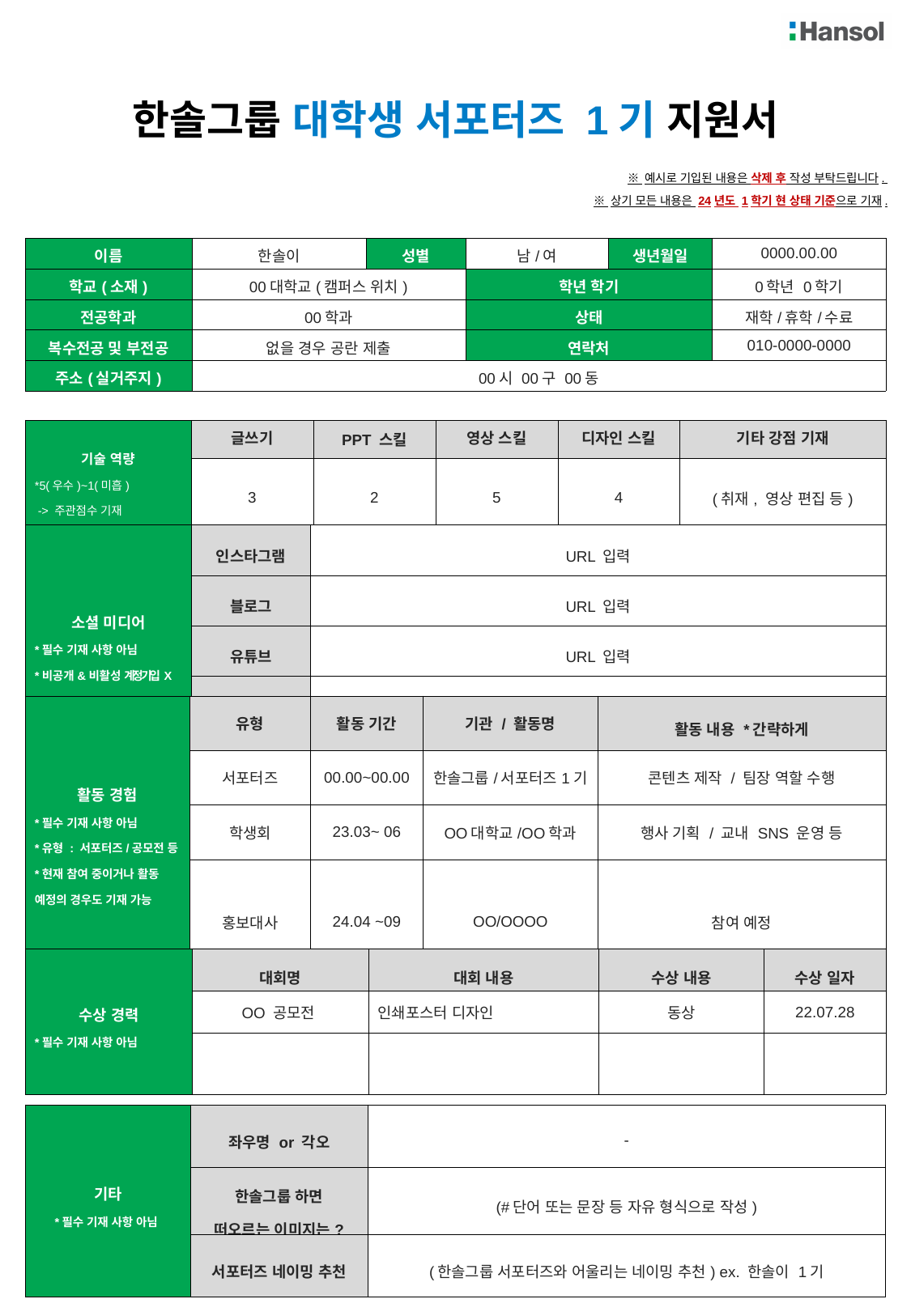

| 이름 | 한솔이 | 성별 | 남/여 | 생년월일 | 0000.00.00 |
| --- | --- | --- | --- | --- | --- |
| 학교(소재) | 00대학교(캠퍼스 위치) |  | 학년 학기 |  | 0학년 0학기 |
| 전공학과 | 00학과 |  | 상태 |  | 재학/휴학/수료 |
| 복수전공 및 부전공 | 없을 경우 공란 제출 |  | 연락처 |  | 010-0000-0000 |
| 주소(실거주지) | 00시 00구 00동 |  |  |  |  |
| 기술 역량 \*5(우수)~1(미흡) -> 주관점수 기재 | 글쓰기 | PPT 스킬 | 영상 스킬 | 디자인 스킬 | 기타 강점 기재 |
| --- | --- | --- | --- | --- | --- |
|  | 3 | 2 | 5 | 4 | (취재, 영상 편집 등) |
| 소셜 미디어 \*필수 기재 사항 아님 \*비공개&비활성 계정 기입 X | 인스타그램 | URL 입력 |
| --- | --- | --- |
|  | 블로그 | URL 입력 |
|  | 유튜브 | URL 입력 |
|  | (기타 채널) | URL 입력 |
| 활동 경험 \*필수 기재 사항 아님 \*유형 : 서포터즈/공모전 등 \*현재 참여 중이거나 활동 예정의 경우도 기재 가능 | 유형 | 활동 기간 | 기관 / 활동명 | 활동 내용 \*간략하게 |
| --- | --- | --- | --- | --- |
|  | 서포터즈 | 00.00~00.00 | 한솔그룹/서포터즈1기 | 콘텐츠 제작 / 팀장 역할 수행 |
|  | 학생회 | 23.03~ 06 | OO대학교/OO학과 | 행사 기획 / 교내 SNS 운영 등 |
|  | 홍보대사 | 24.04 ~09 | OO/OOOO | 참여 예정 |
| 수상 경력 \*필수 기재 사항 아님 | 대회명 | 대회 내용 | 수상 내용 | 수상 일자 |
| --- | --- | --- | --- | --- |
|  | OO 공모전 | 인쇄포스터 디자인 | 동상 | 22.07.28 |
|  |  |  |  |  |
| 기타 \*필수 기재 사항 아님 | 좌우명 or 각오 | - |
| --- | --- | --- |
|  | 한솔그룹 하면 떠오르는 이미지는? | (#단어 또는 문장 등 자유 형식으로 작성) |
|  | 서포터즈 네이밍 추천 | (한솔그룹 서포터즈와 어울리는 네이밍 추천) ex. 한솔이 1기 |